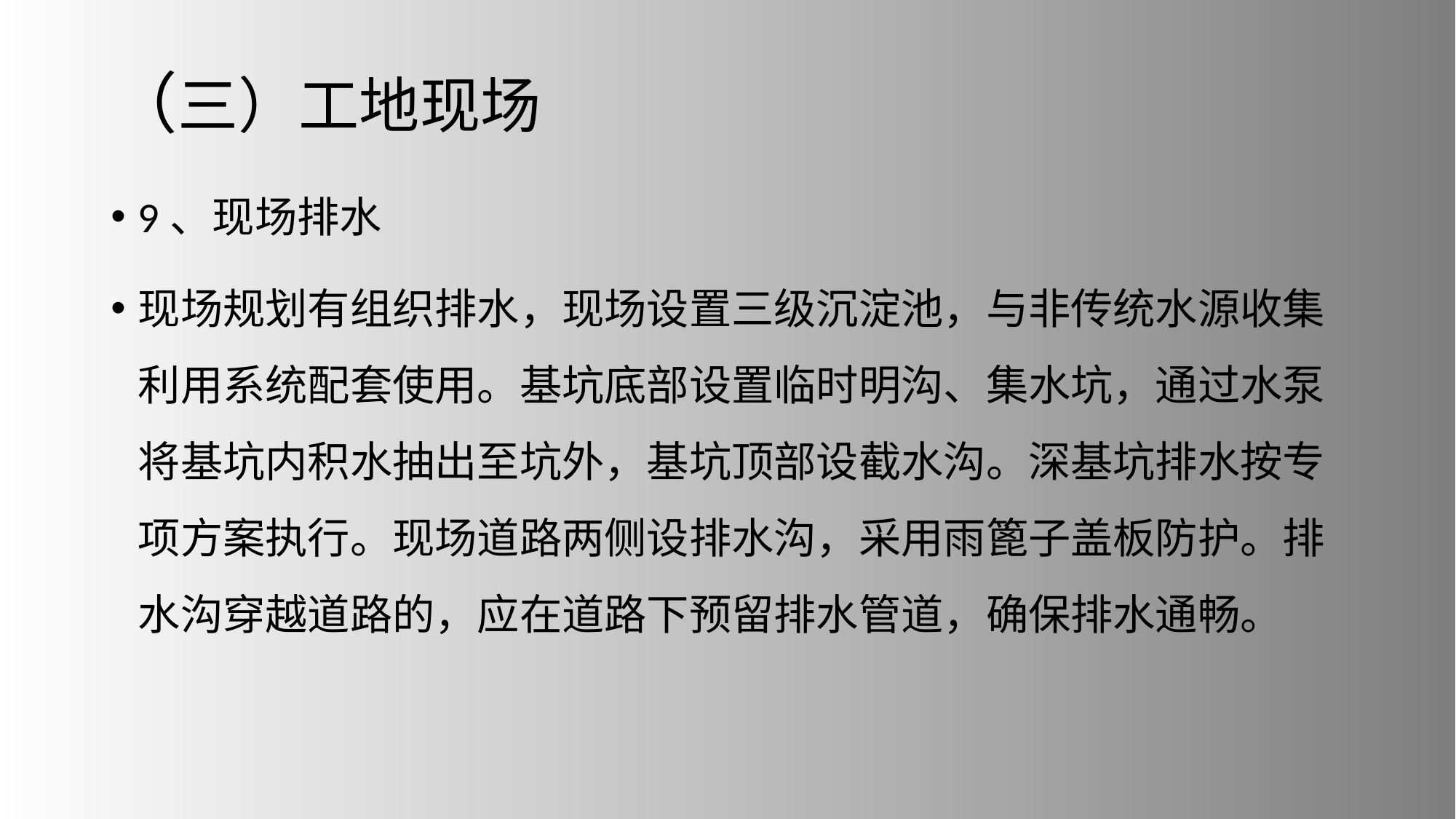

# （三）工地现场
9、现场排水
现场规划有组织排水，现场设置三级沉淀池，与非传统水源收集利用系统配套使用。基坑底部设置临时明沟、集水坑，通过水泵将基坑内积水抽出至坑外，基坑顶部设截水沟。深基坑排水按专项方案执行。现场道路两侧设排水沟，采用雨篦子盖板防护。排水沟穿越道路的，应在道路下预留排水管道，确保排水通畅。